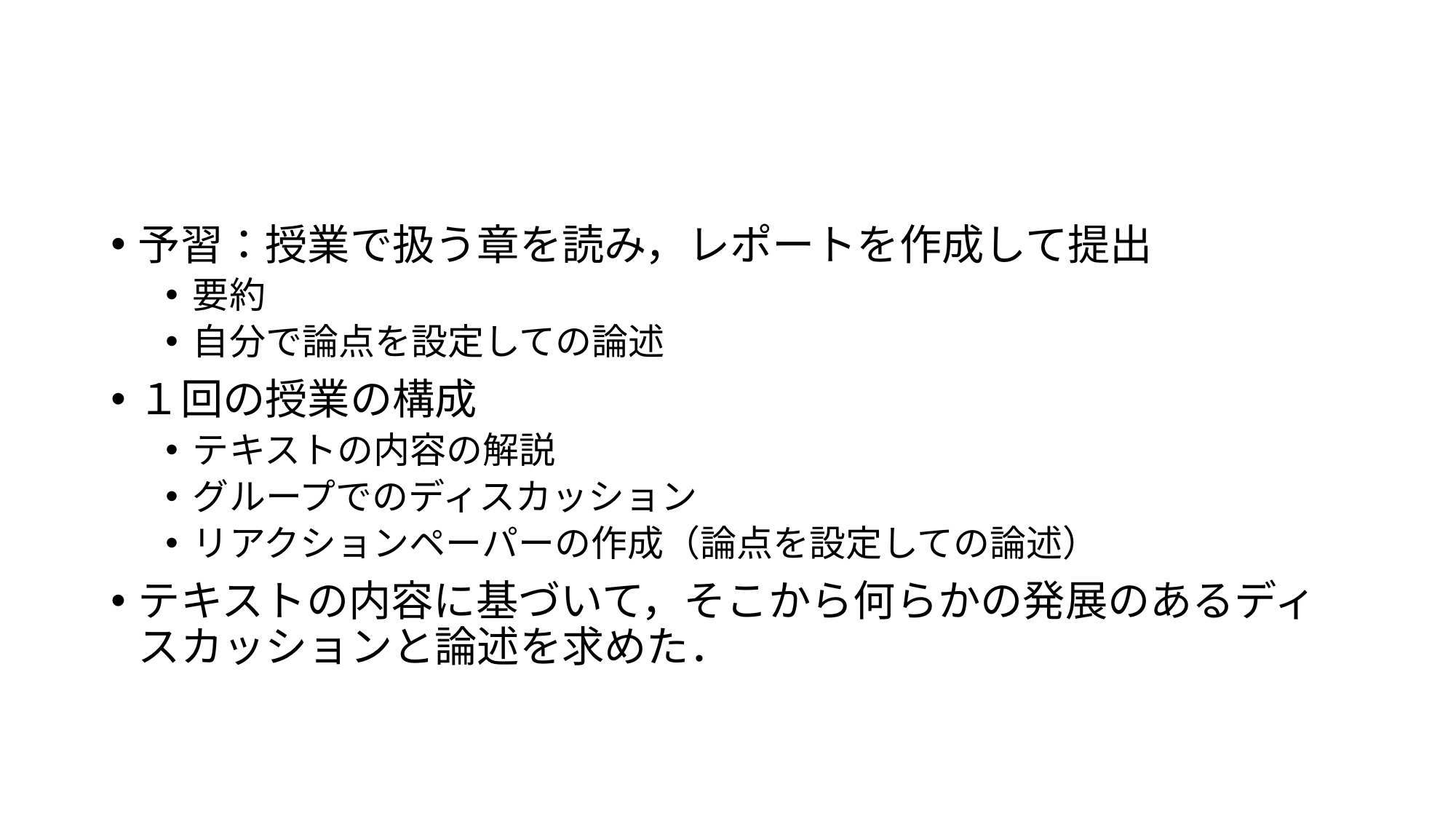

#
予習：授業で扱う章を読み，レポートを作成して提出
要約
自分で論点を設定しての論述
１回の授業の構成
テキストの内容の解説
グループでのディスカッション
リアクションペーパーの作成（論点を設定しての論述）
テキストの内容に基づいて，そこから何らかの発展のあるディスカッションと論述を求めた．